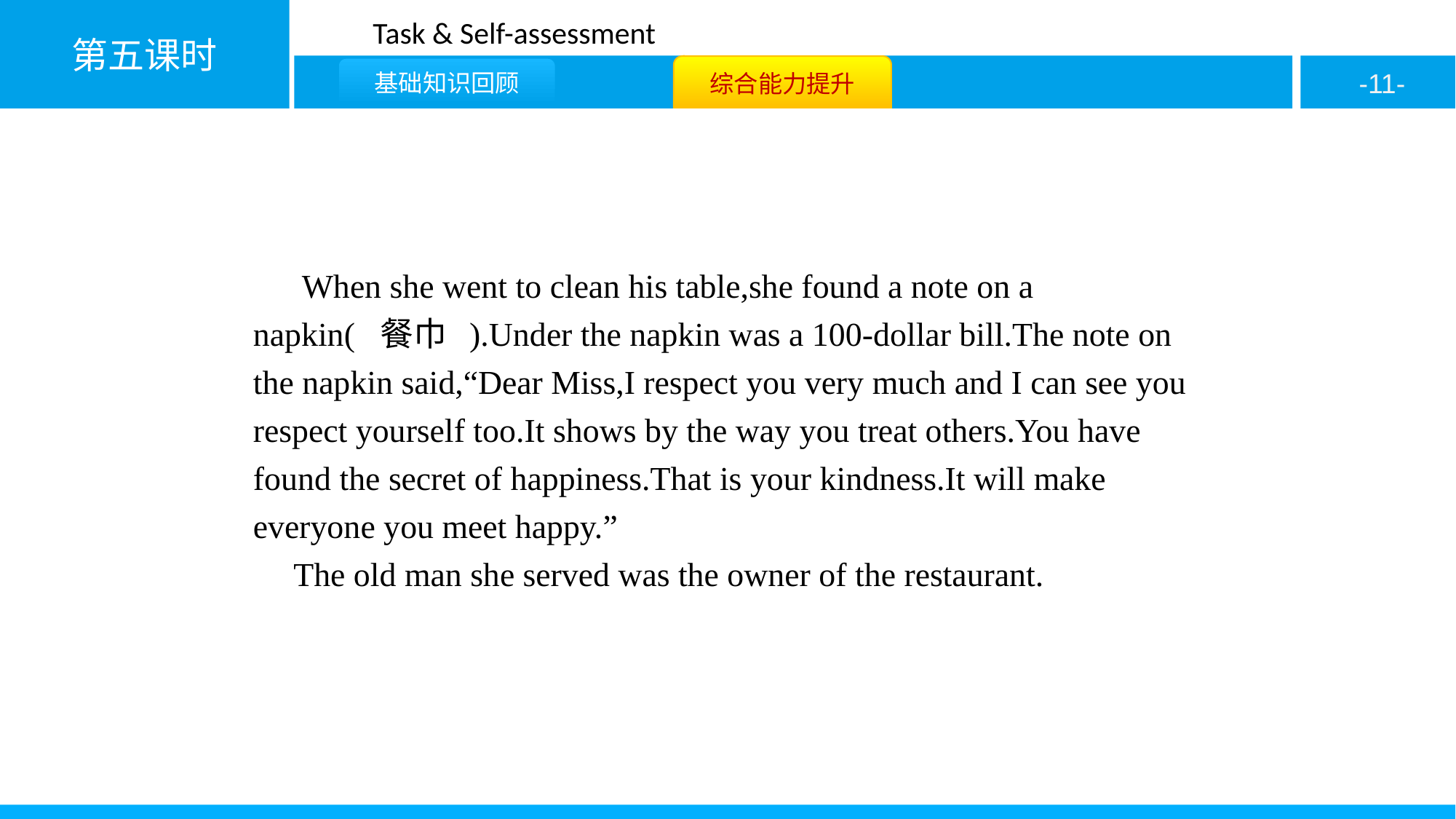

When she went to clean his table,she found a note on a napkin(  餐巾  ).Under the napkin was a 100-dollar bill.The note on the napkin said,“Dear Miss,I respect you very much and I can see you respect yourself too.It shows by the way you treat others.You have found the secret of happiness.That is your kindness.It will make everyone you meet happy.”
 The old man she served was the owner of the restaurant.